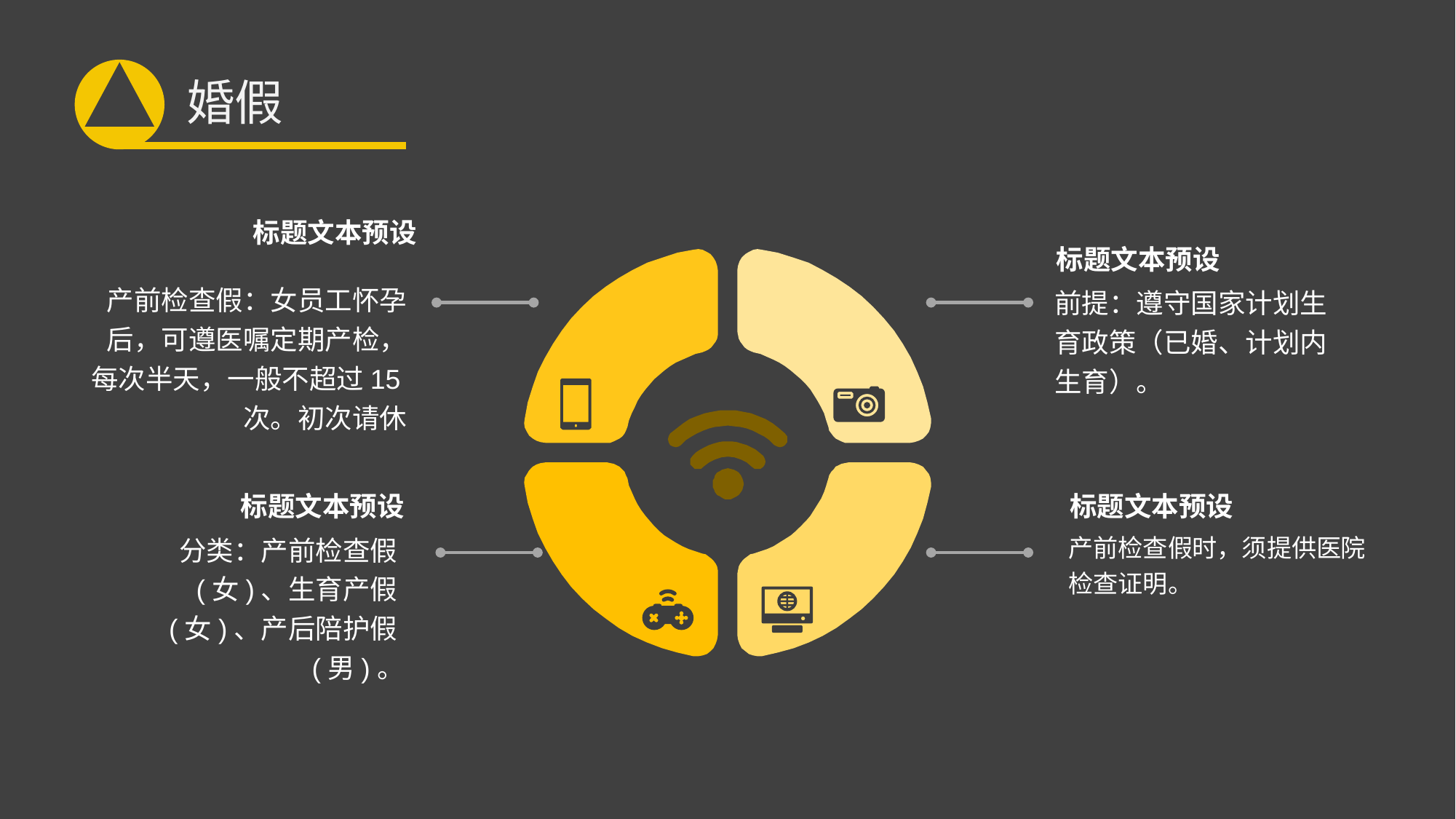

婚假
标题文本预设
产前检查假：女员工怀孕后，可遵医嘱定期产检，每次半天，一般不超过15次。初次请休
标题文本预设
前提：遵守国家计划生育政策（已婚、计划内生育）。

标题文本预设
分类：产前检查假(女)、生育产假(女)、产后陪护假(男)。
标题文本预设
产前检查假时，须提供医院检查证明。